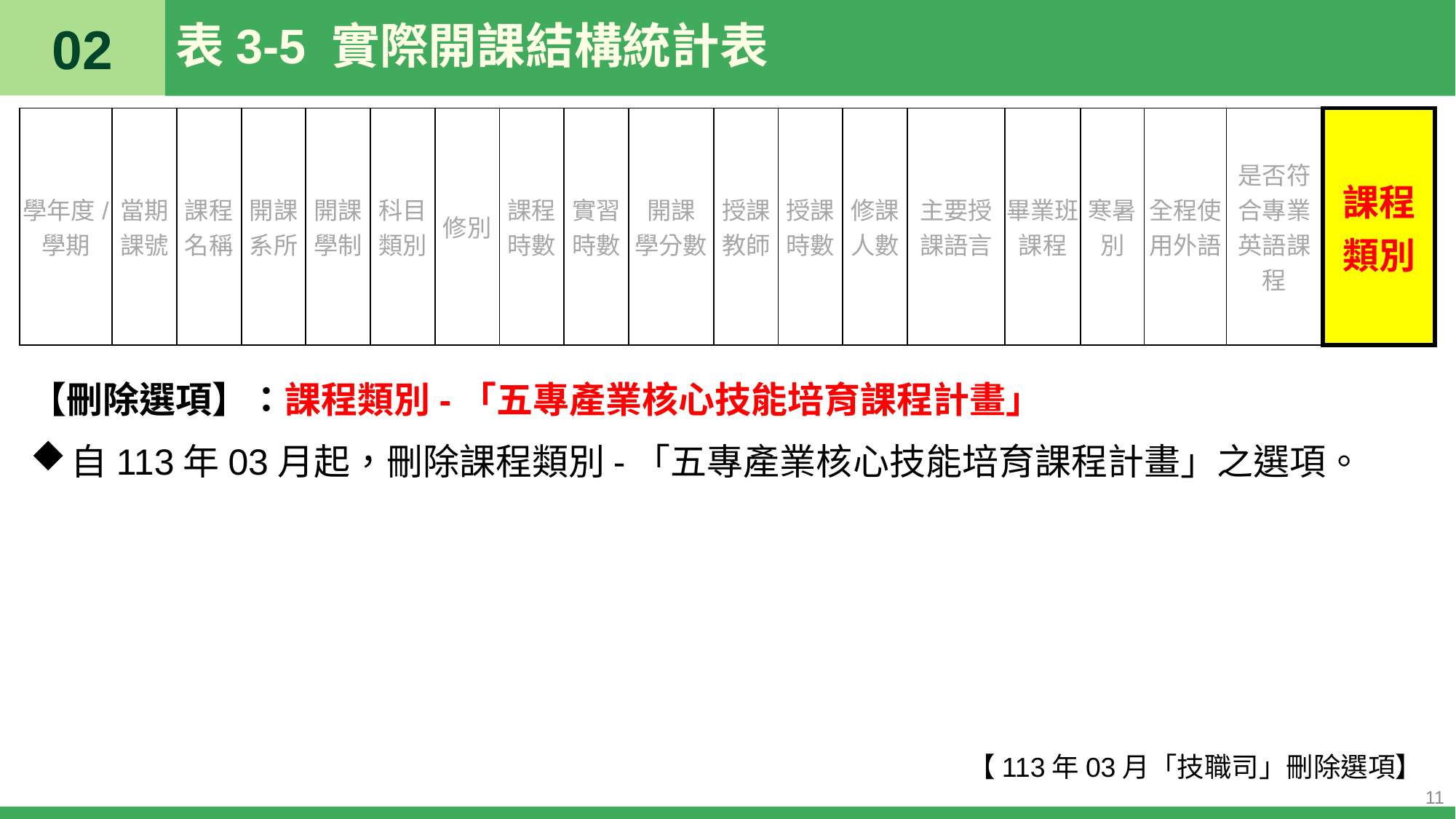

02
# 表3-5 實際開課結構統計表
| 學年度/ 學期 | 當期 課號 | 課程名稱 | 開課系所 | 開課學制 | 科目類別 | 修別 | 課程時數 | 實習時數 | 開課 學分數 | 授課教師 | 授課 時數 | 修課 人數 | 主要授課語言 | 畢業班課程 | 寒暑別 | 全程使用外語 | 是否符合專業英語課程 | 課程 類別 |
| --- | --- | --- | --- | --- | --- | --- | --- | --- | --- | --- | --- | --- | --- | --- | --- | --- | --- | --- |
【刪除選項】：課程類別-「五專產業核心技能培育課程計畫」
自113年03月起，刪除課程類別-「五專產業核心技能培育課程計畫」之選項。

【113年03月「技職司」刪除選項】
11